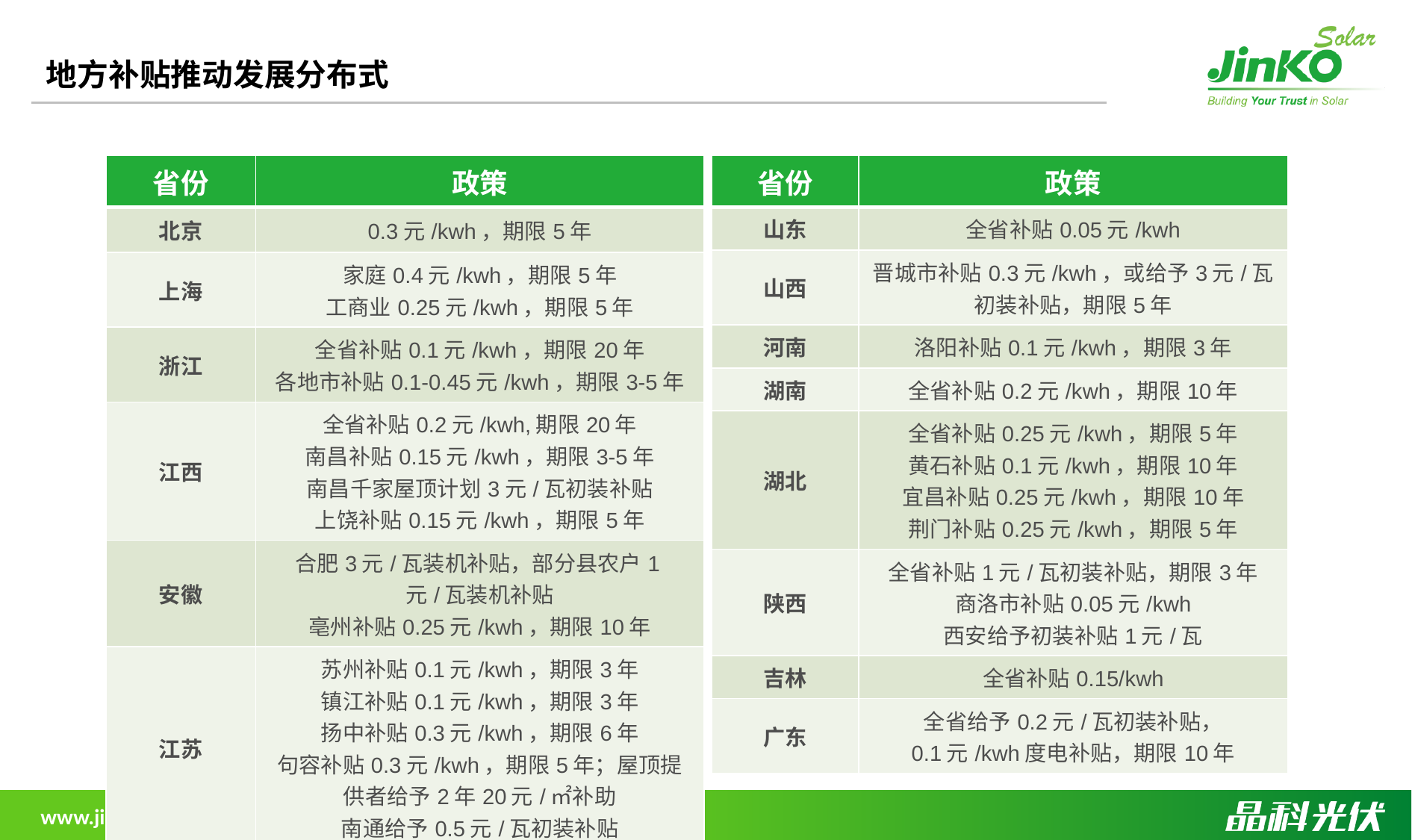

地方补贴推动发展分布式
| 省份 | 政策 |
| --- | --- |
| 北京 | 0.3元/kwh，期限5年 |
| 上海 | 家庭0.4元/kwh，期限5年 工商业0.25元/kwh，期限5年 |
| 浙江 | 全省补贴0.1元/kwh，期限20年 各地市补贴0.1-0.45元/kwh，期限3-5年 |
| 江西 | 全省补贴0.2元/kwh,期限20年 南昌补贴0.15元/kwh，期限3-5年 南昌千家屋顶计划3元/瓦初装补贴 上饶补贴0.15元/kwh，期限5年 |
| 安徽 | 合肥3元/瓦装机补贴，部分县农户1元/瓦装机补贴 亳州补贴0.25元/kwh，期限10年 |
| 江苏 | 苏州补贴0.1元/kwh，期限3年 镇江补贴0.1元/kwh，期限3年 扬中补贴0.3元/kwh，期限6年 句容补贴0.3元/kwh，期限5年；屋顶提供者给予2年20元/㎡补助 南通给予0.5元/瓦初装补贴 |
| 省份 | 政策 |
| --- | --- |
| 山东 | 全省补贴0.05元/kwh |
| 山西 | 晋城市补贴0.3元/kwh，或给予3元/瓦初装补贴，期限5年 |
| 河南 | 洛阳补贴0.1元/kwh，期限3年 |
| 湖南 | 全省补贴0.2元/kwh，期限10年 |
| 湖北 | 全省补贴0.25元/kwh，期限5年 黄石补贴0.1元/kwh，期限10年 宜昌补贴0.25元/kwh，期限10年 荆门补贴0.25元/kwh，期限5年 |
| 陕西 | 全省补贴1元/瓦初装补贴，期限3年 商洛市补贴0.05元/kwh 西安给予初装补贴1元/瓦 |
| 吉林 | 全省补贴0.15/kwh |
| 广东 | 全省给予0.2元/瓦初装补贴， 0.1元/kwh度电补贴，期限10年 |